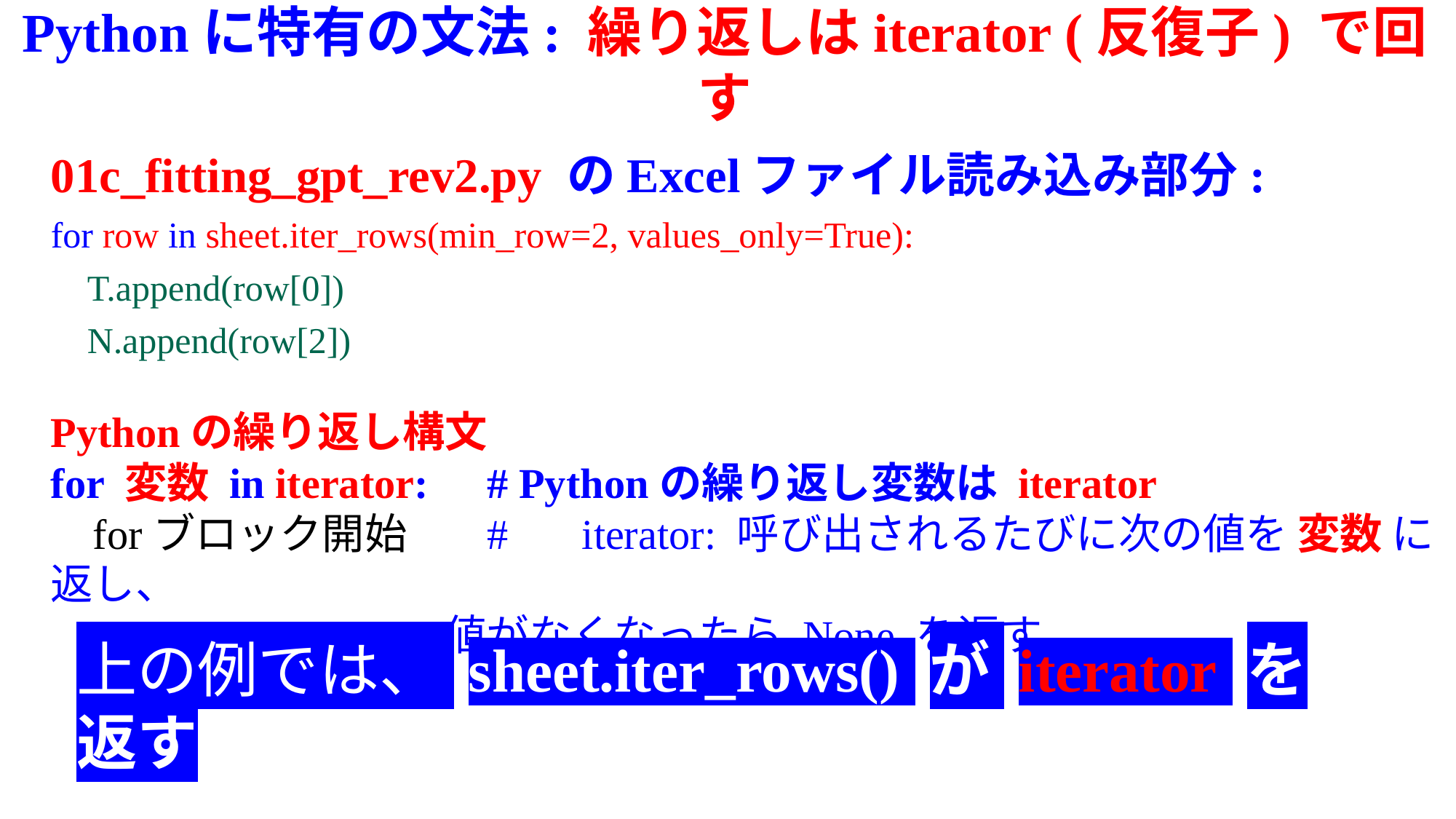

# Pythonに特有の文法: 繰り返しはiterator (反復子) で回す
01c_fitting_gpt_rev2.py のExcelファイル読み込み部分:
for row in sheet.iter_rows(min_row=2, values_only=True):
    T.append(row[0])
    N.append(row[2])

Pythonの繰り返し構文
for 変数 in iterator:	# Pythonの繰り返し変数は iterator
    forブロック開始	# 　iterator: 呼び出されるたびに次の値を 変数 に返し、
	#   　　　　　 値がなくなったら None を返す
上の例では、 sheet.iter_rows() が iterator を返す